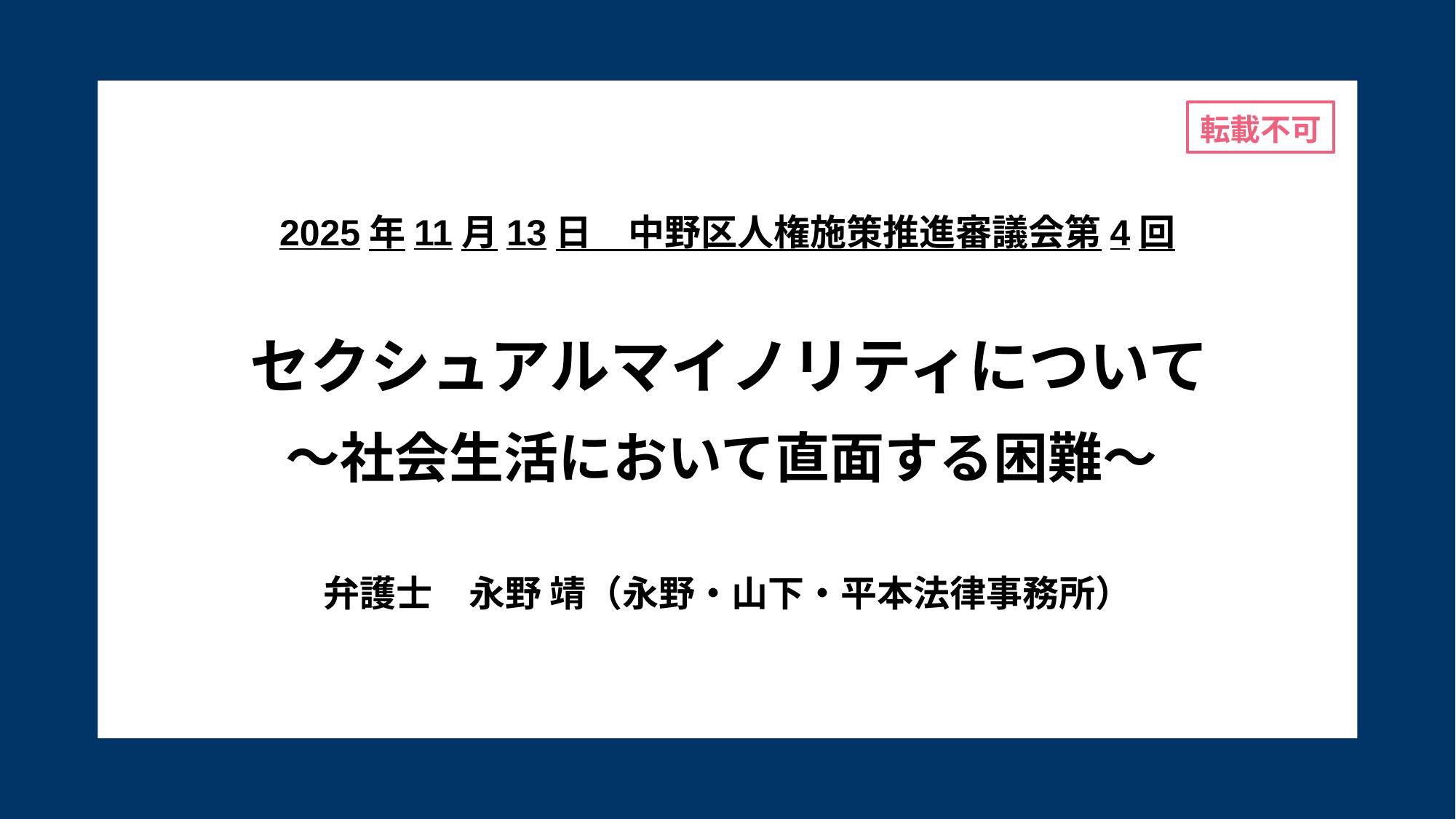

転載不可
2025年11月13日　中野区人権施策推進審議会第4回
# セクシュアルマイノリティについて
～社会生活において直面する困難～
弁護士　永野 靖（永野・山下・平本法律事務所）